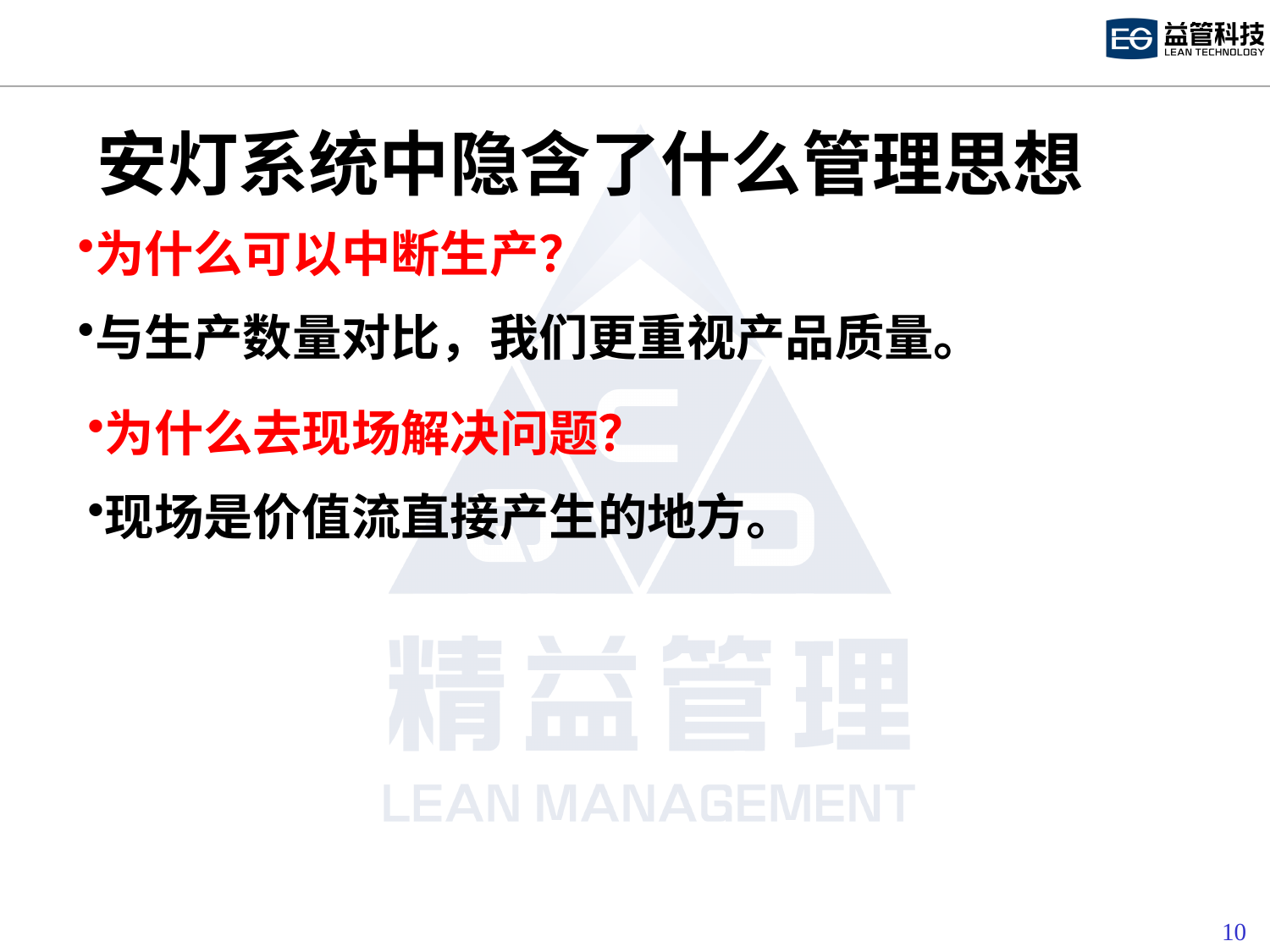

# 安灯系统中隐含了什么管理思想
为什么可以中断生产？
与生产数量对比，我们更重视产品质量。
为什么去现场解决问题？
现场是价值流直接产生的地方。